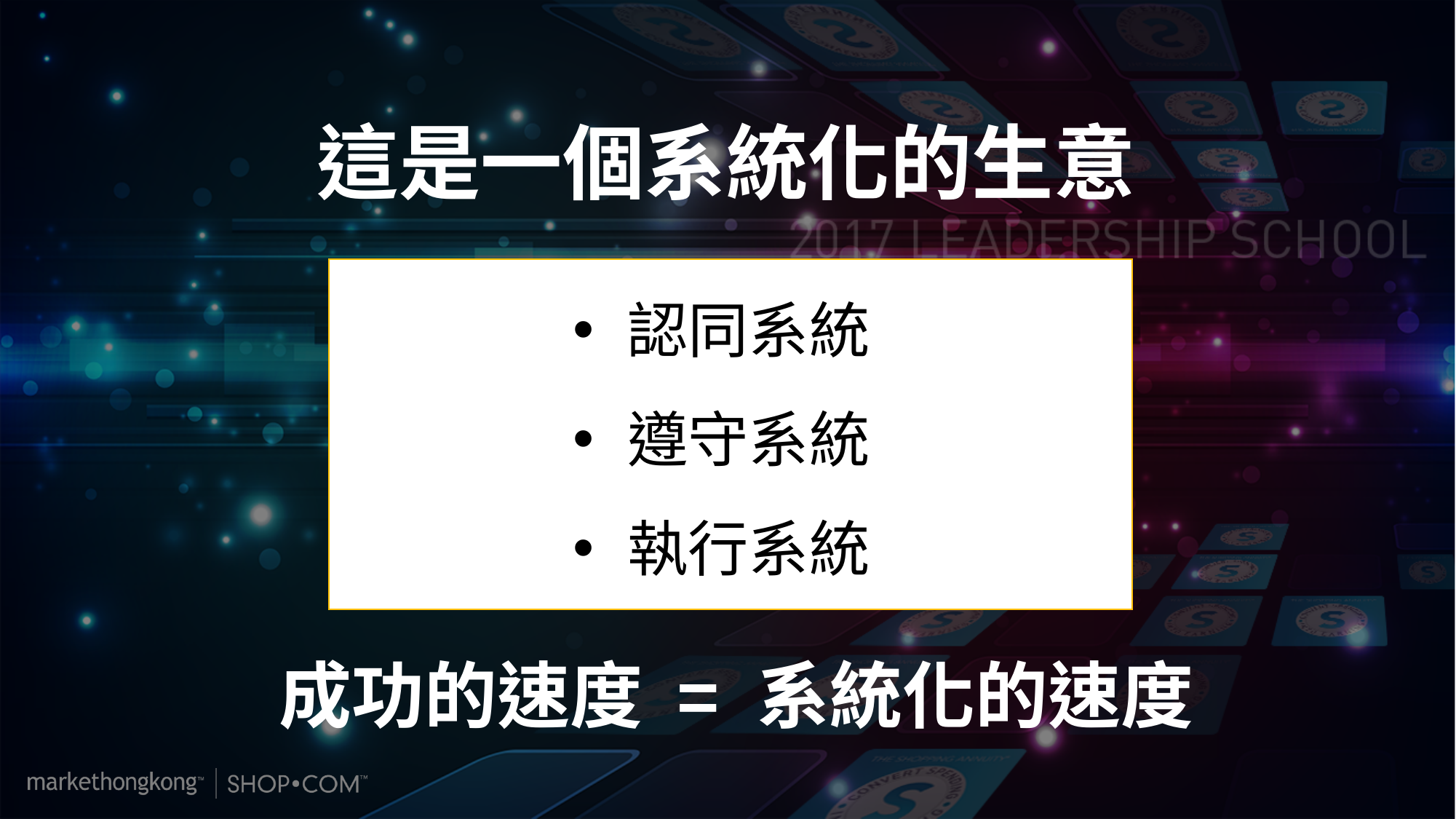

這是一個系統化的生意

認同系統

遵守系統

執行系統
成功的速度 = 系統化的速度